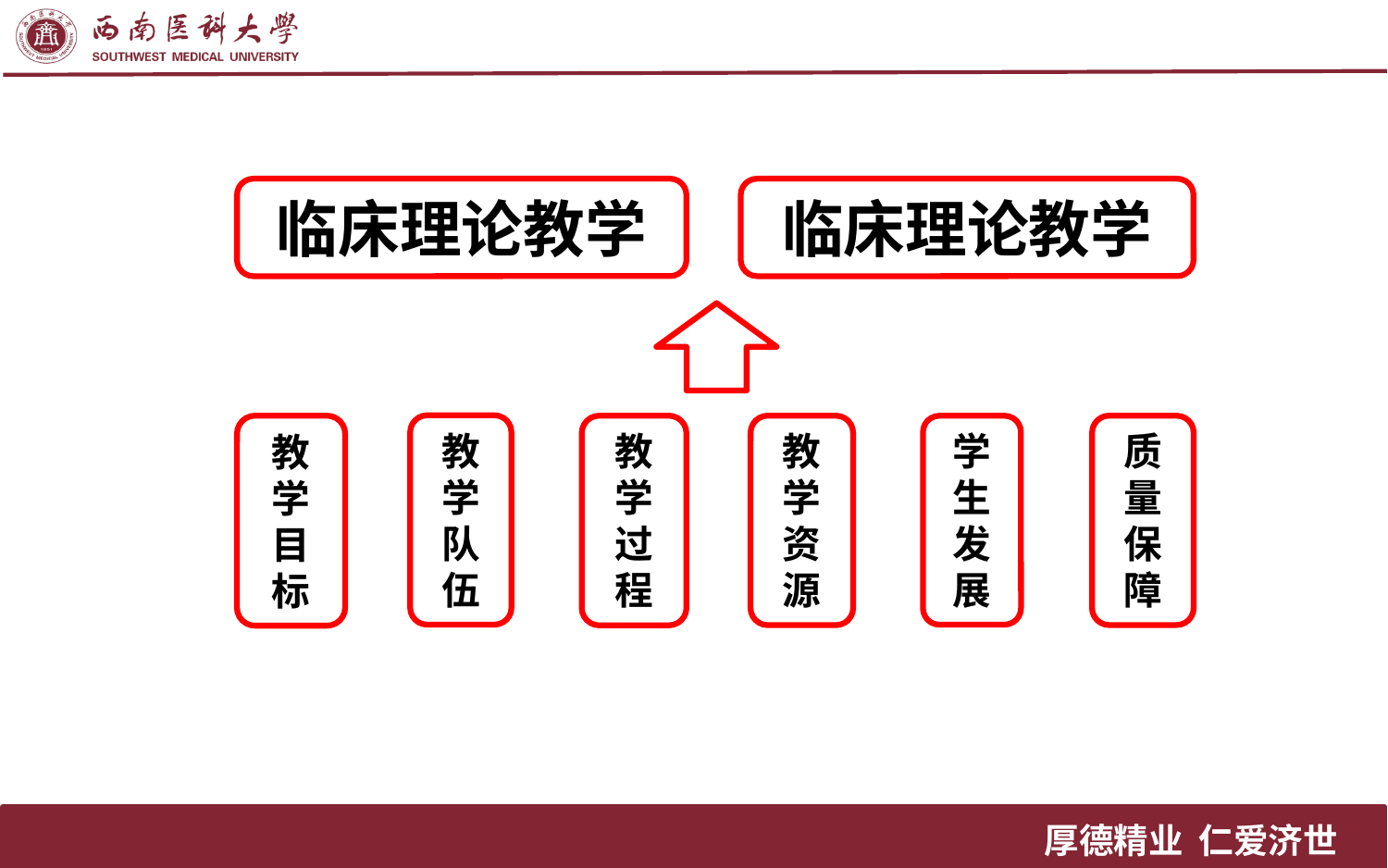

临床理论教学
临床理论教学

教学队伍
教学目标
教学过程
教学资源
学生发展
质量保障